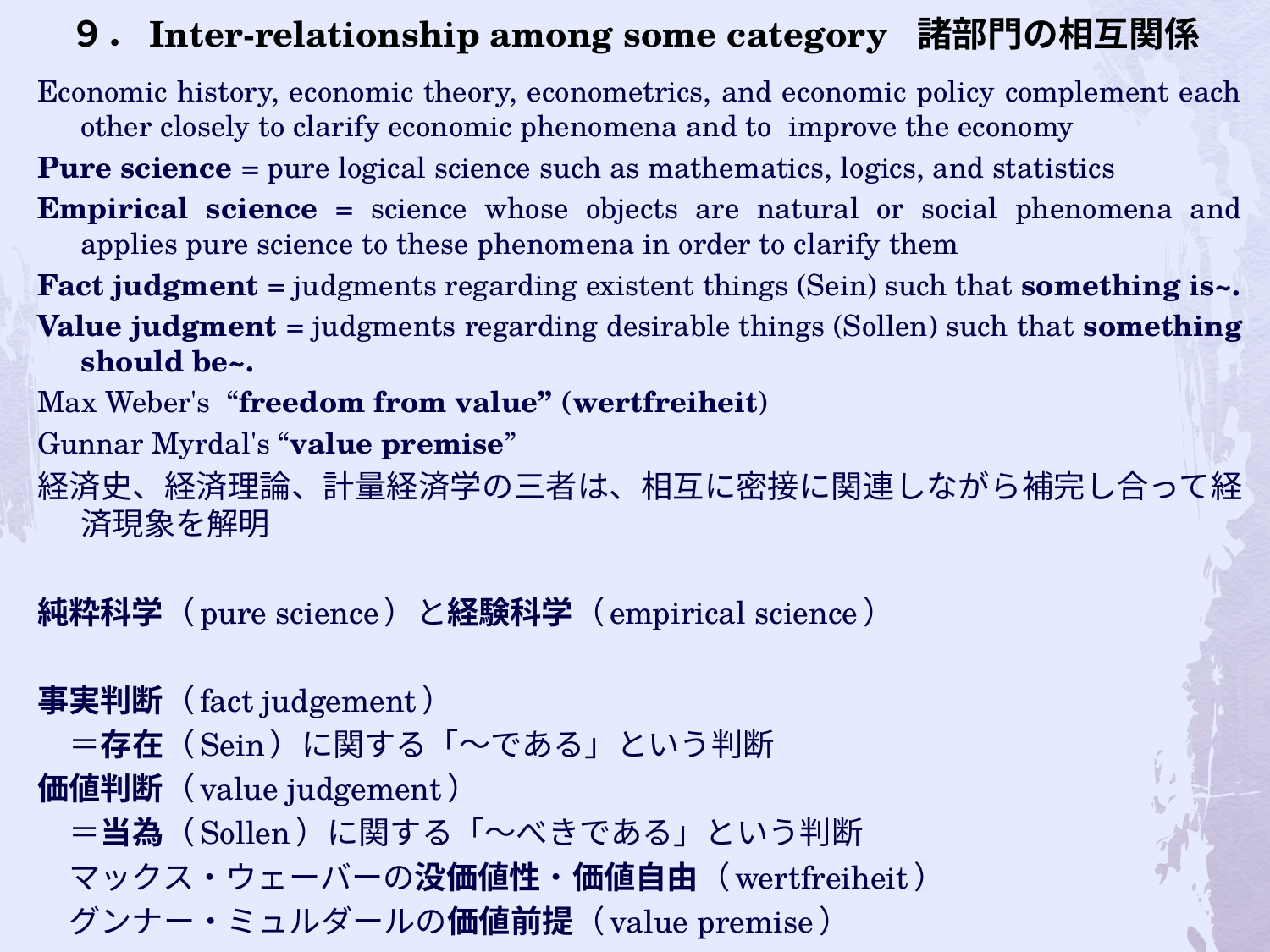

# ９．Inter-relationship among some category  諸部門の相互関係
Economic history, economic theory, econometrics, and economic policy complement each other closely to clarify economic phenomena and to  improve the economy
Pure science = pure logical science such as mathematics, logics, and statistics
Empirical science = science whose objects are natural or social phenomena and applies pure science to these phenomena in order to clarify them
Fact judgment = judgments regarding existent things (Sein) such that something is~.
Value judgment = judgments regarding desirable things (Sollen) such that something should be~.
Max Weber's  “freedom from value” (wertfreiheit)
Gunnar Myrdal's “value premise”
経済史、経済理論、計量経済学の三者は、相互に密接に関連しながら補完し合って経済現象を解明

純粋科学（pure science）と経験科学（empirical science）

事実判断（fact judgement）
　＝存在（Sein）に関する「～である」という判断
価値判断（value judgement）
　＝当為（Sollen）に関する「～べきである」という判断
　マックス・ウェーバーの没価値性・価値自由（wertfreiheit）
　グンナー・ミュルダールの価値前提（value premise）